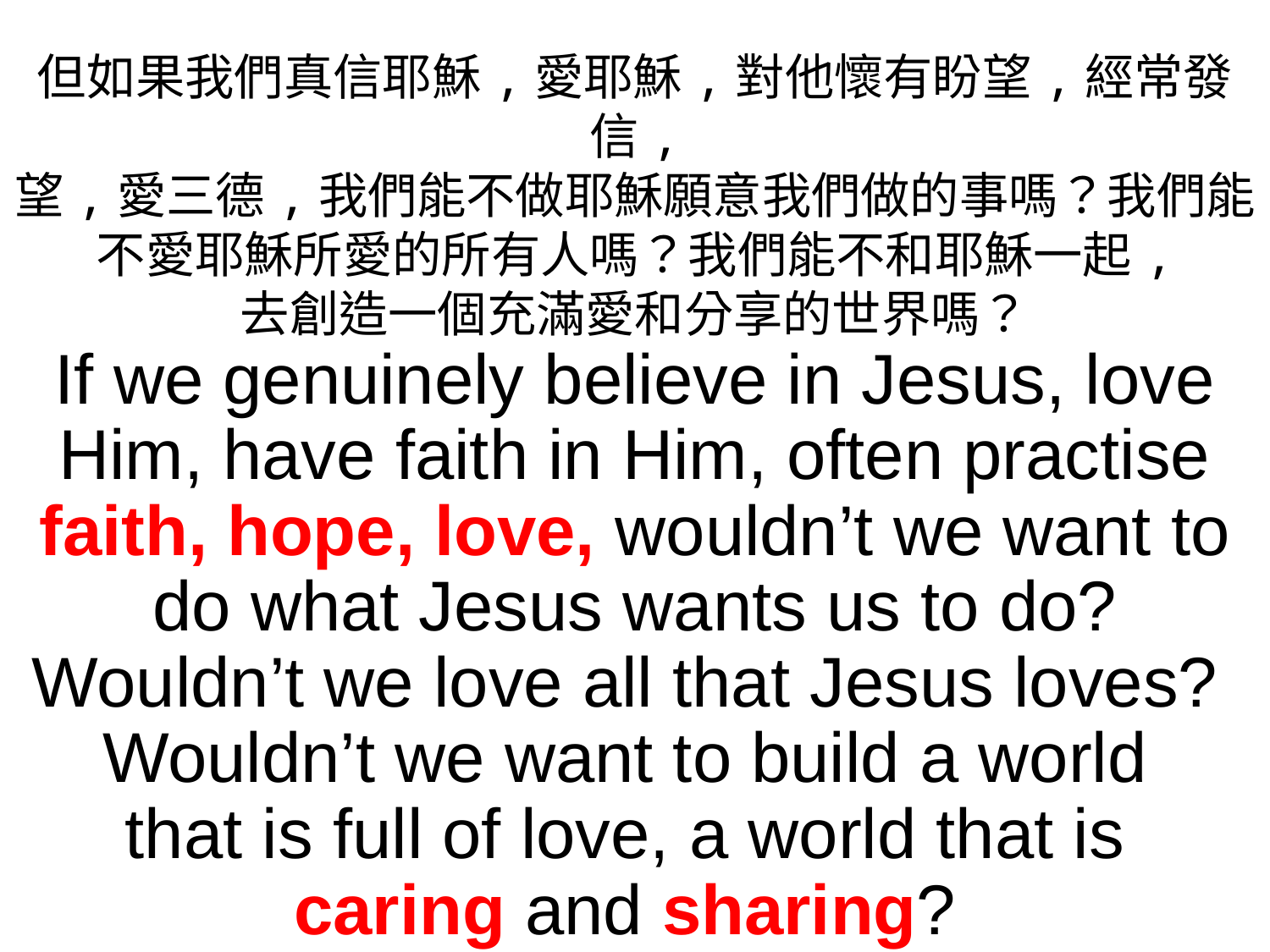

但如果我們真信耶穌,愛耶穌,對他懷有盼望,經常發信,
望,愛三德,我們能不做耶穌願意我們做的事嗎？我們能不愛耶穌所愛的所有人嗎？我們能不和耶穌一起,
去創造一個充滿愛和分享的世界嗎？
If we genuinely believe in Jesus, love Him, have faith in Him, often practise faith, hope, love, wouldn’t we want to do what Jesus wants us to do? Wouldn’t we love all that Jesus loves?
Wouldn’t we want to build a world
that is full of love, a world that is
caring and sharing?